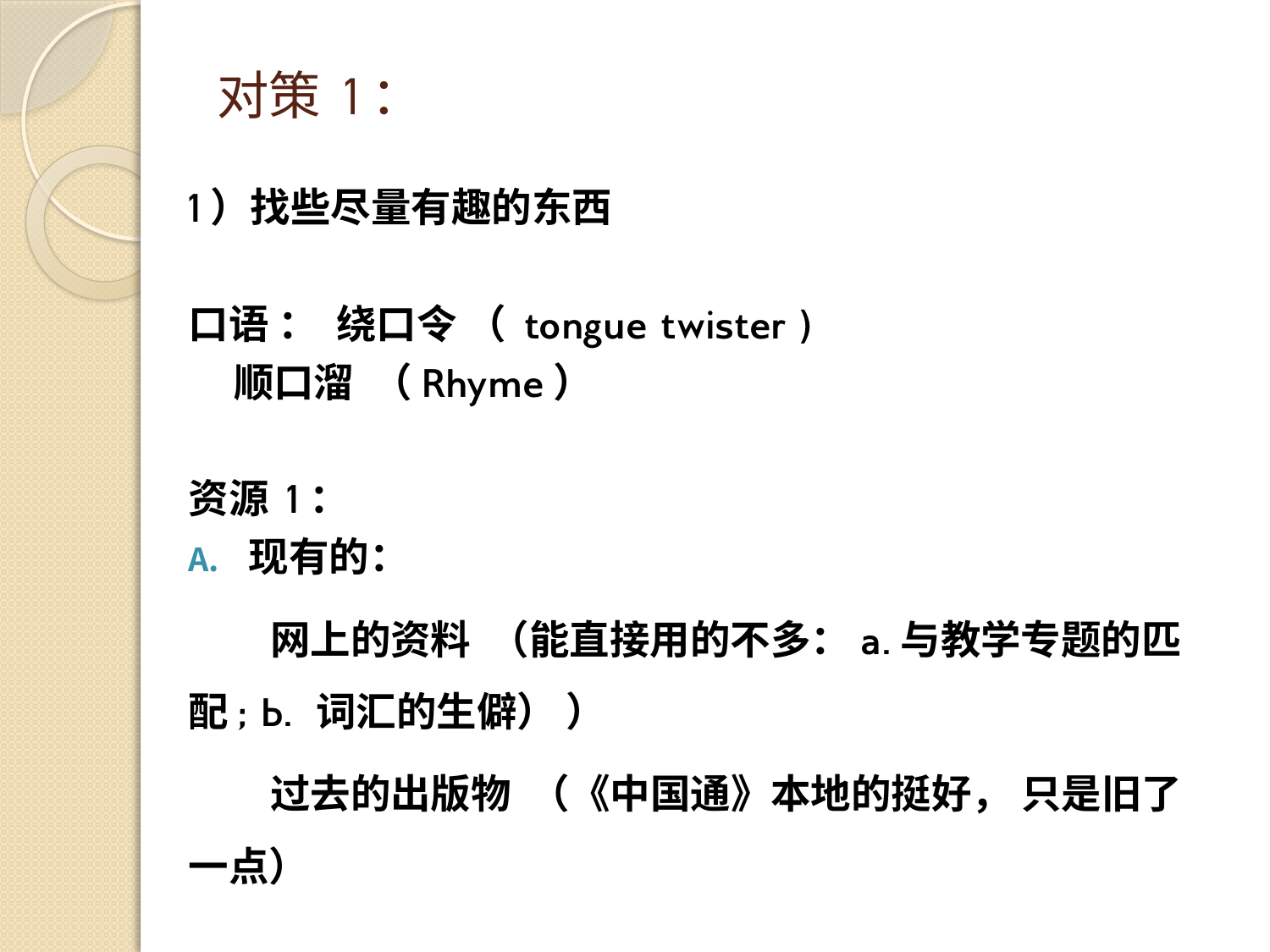

# 对策 1：
1）找些尽量有趣的东西

口语 ：  绕口令 （ tongue twister )
	    顺口溜  （Rhyme）

资源 1：
现有的：
        网上的资料  （能直接用的不多：a.与教学专题的匹配; b. 词汇的生僻） ）
        过去的出版物  （《中国通》本地的挺好， 只是旧了一点）